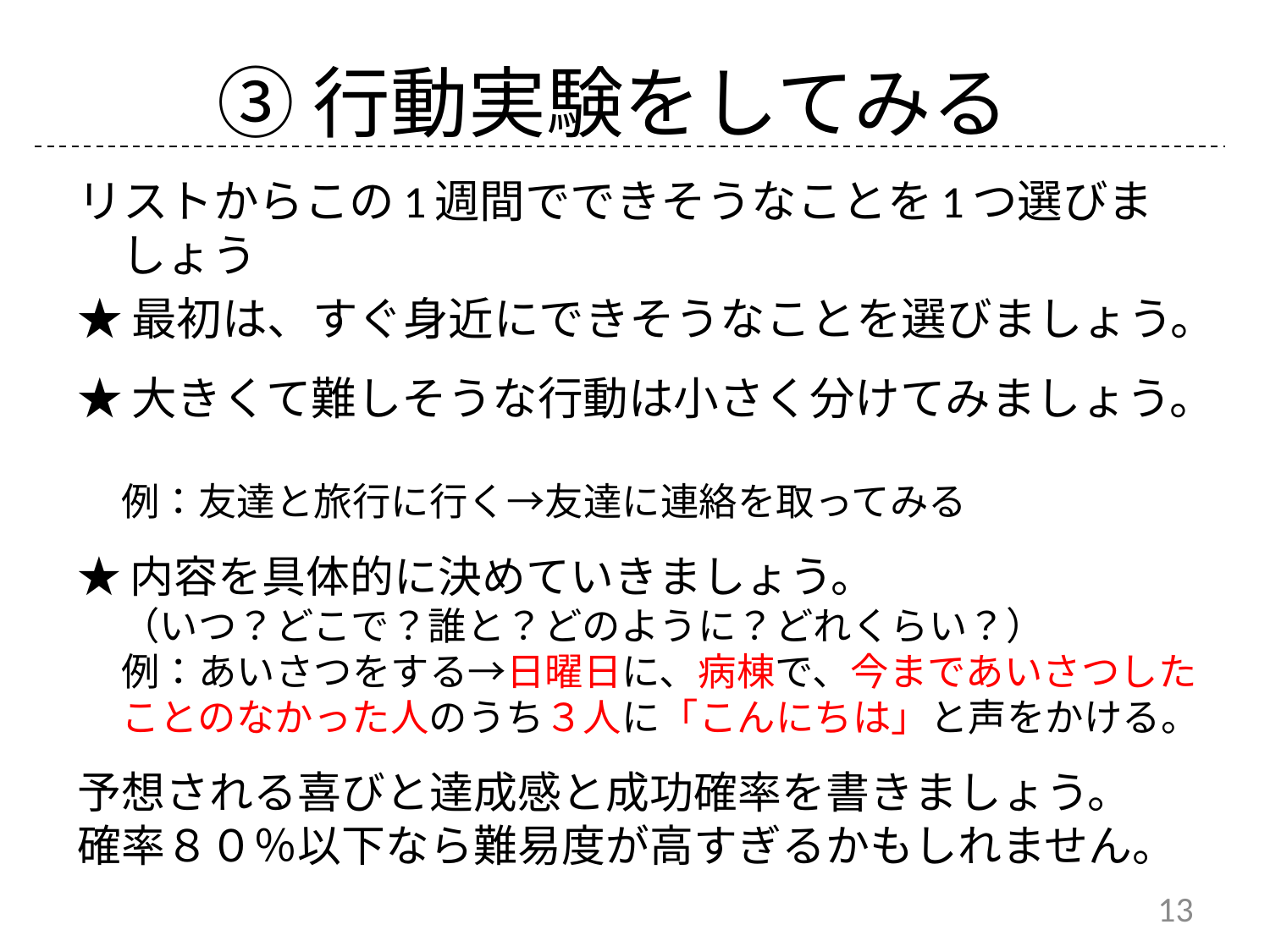

# ③行動実験をしてみる
リストからこの1週間でできそうなことを1つ選びましょう
★最初は、すぐ身近にできそうなことを選びましょう。
★大きくて難しそうな行動は小さく分けてみましょう。
例：友達と旅行に行く→友達に連絡を取ってみる
★内容を具体的に決めていきましょう。
（いつ？どこで？誰と？どのように？どれくらい？）
例：あいさつをする→日曜日に、病棟で、今まであいさつしたことのなかった人のうち３人に「こんにちは」と声をかける。
予想される喜びと達成感と成功確率を書きましょう。
確率８０％以下なら難易度が高すぎるかもしれません。

13